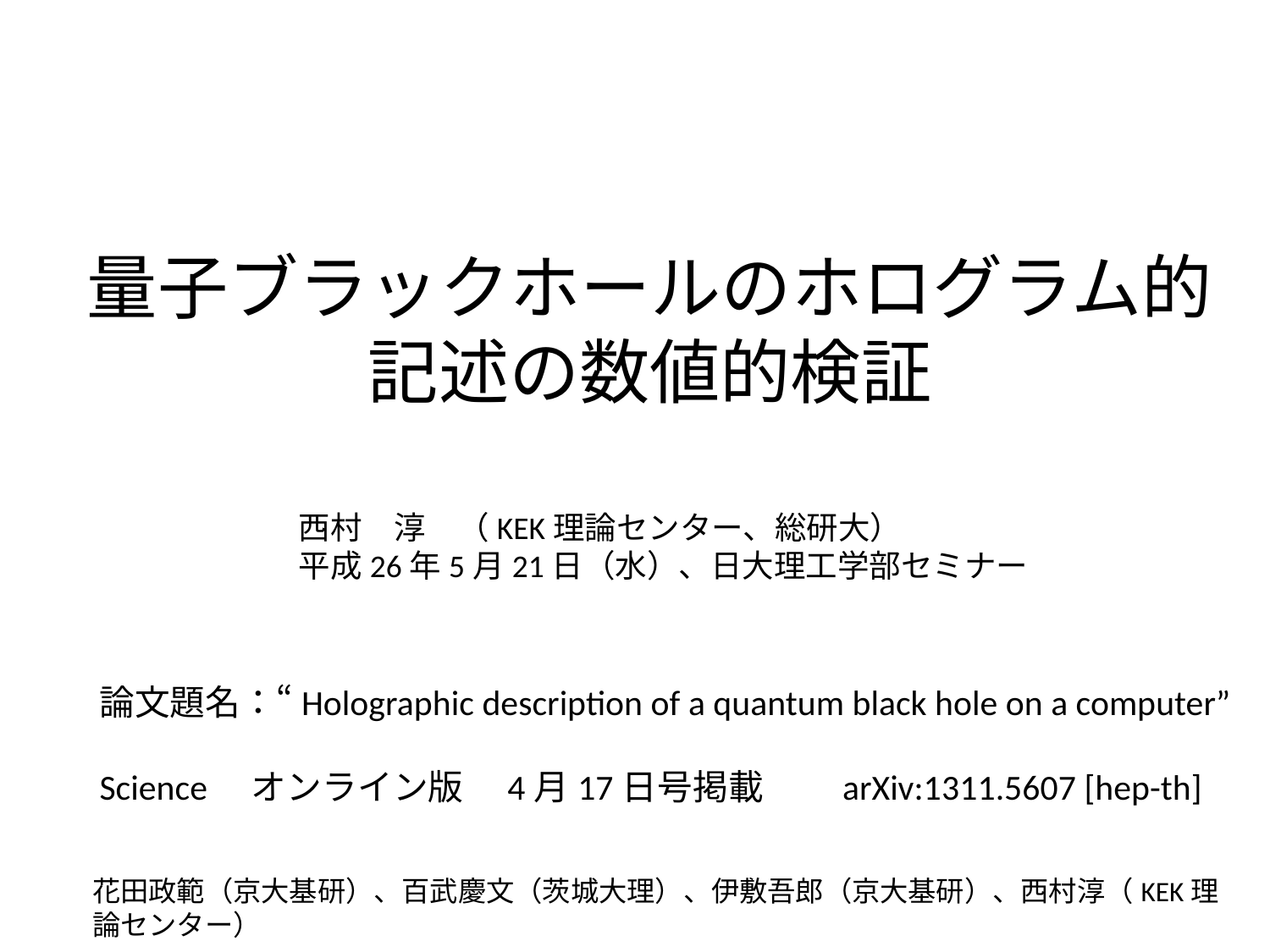

# 量子ブラックホールのホログラム的記述の数値的検証
西村　淳　（KEK理論センター、総研大）
平成26年5月21日（水）、日大理工学部セミナー
論文題名：“Holographic description of a quantum black hole on a computer”

Science　オンライン版　4月17日号掲載　　arXiv:1311.5607 [hep-th]
花田政範（京大基研）、百武慶文（茨城大理）、伊敷吾郎（京大基研）、西村淳（KEK理論センター）